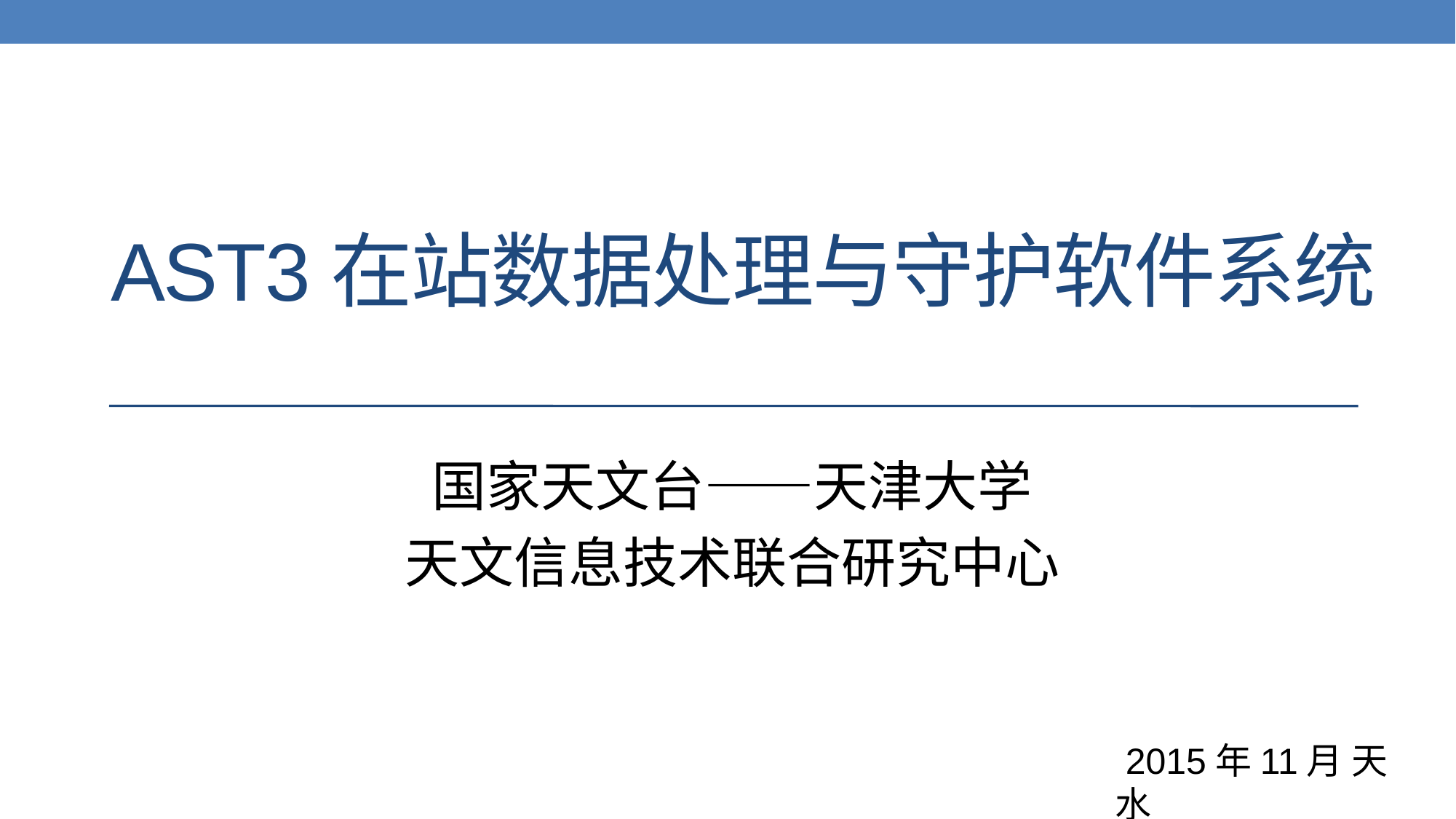

# AST3在站数据处理与守护软件系统
国家天文台——天津大学
天文信息技术联合研究中心
 2015年11月 天水